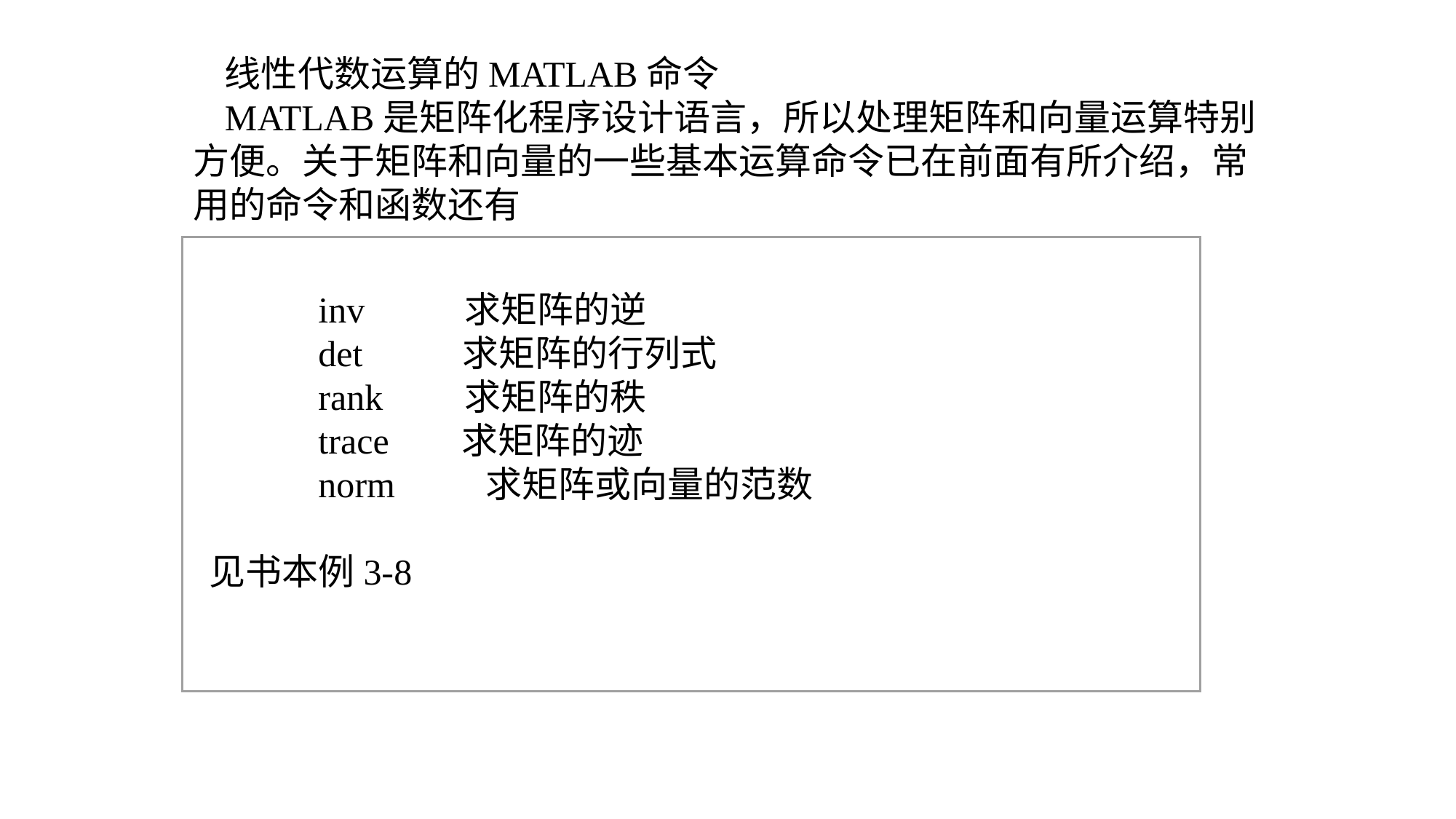

线性代数运算的MATLAB命令
MATLAB是矩阵化程序设计语言，所以处理矩阵和向量运算特别方便。关于矩阵和向量的一些基本运算命令已在前面有所介绍，常用的命令和函数还有

            inv          求矩阵的逆
            det          求矩阵的行列式
            rank        求矩阵的秩
            trace       求矩阵的迹
            norm         求矩阵或向量的范数

见书本例3-8